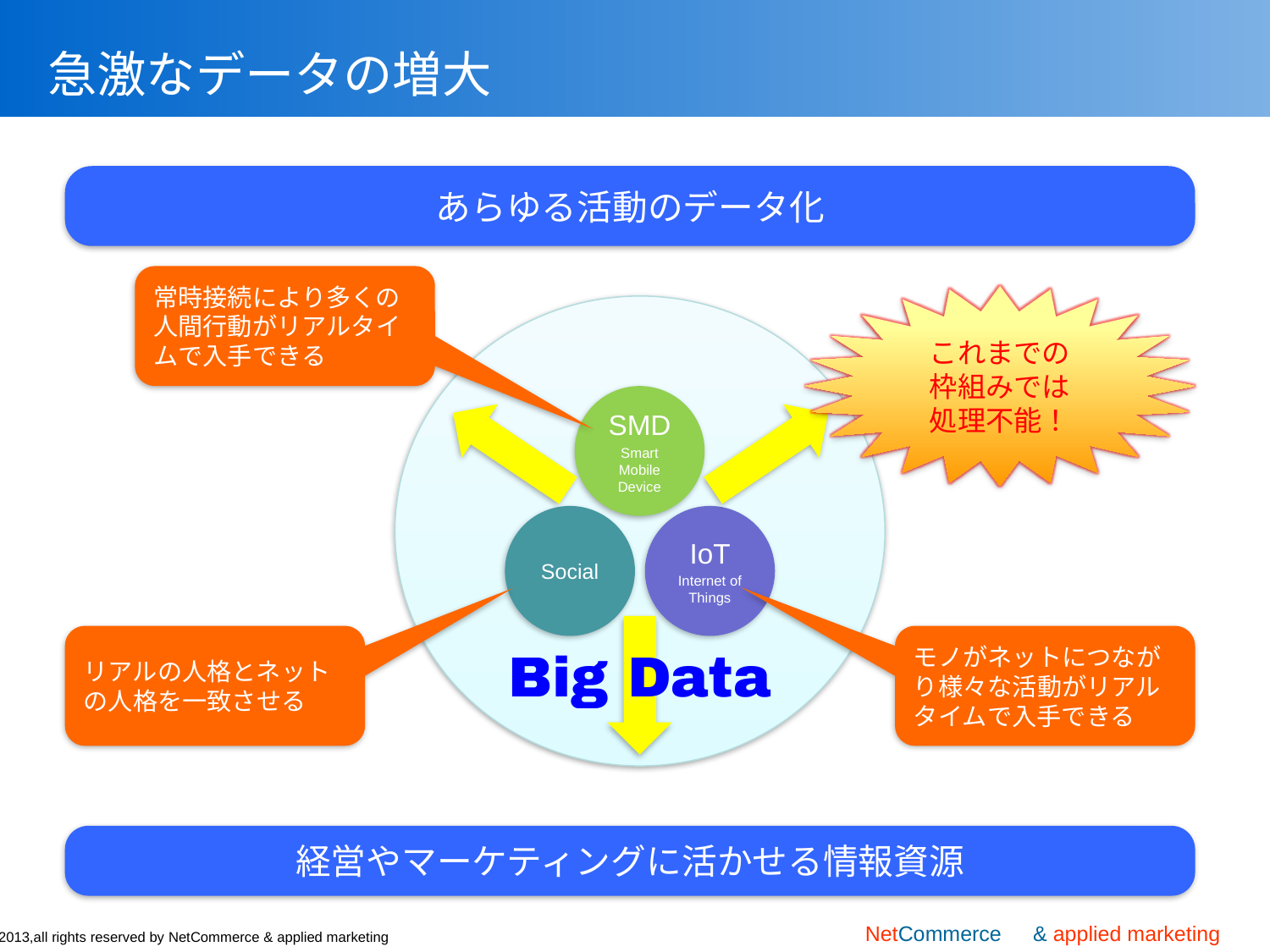

# 急激なデータの増大
あらゆる活動のデータ化
常時接続により多くの人間行動がリアルタイムで入手できる
これまでの
枠組みでは
処理不能！

SMD
Smart Mobile Device
Social
IoT
Internet of Things

リアルの人格とネットの人格を一致させる
モノがネットにつながり様々な活動がリアルタイムで入手できる
Big Data
経営やマーケティングに活かせる情報資源